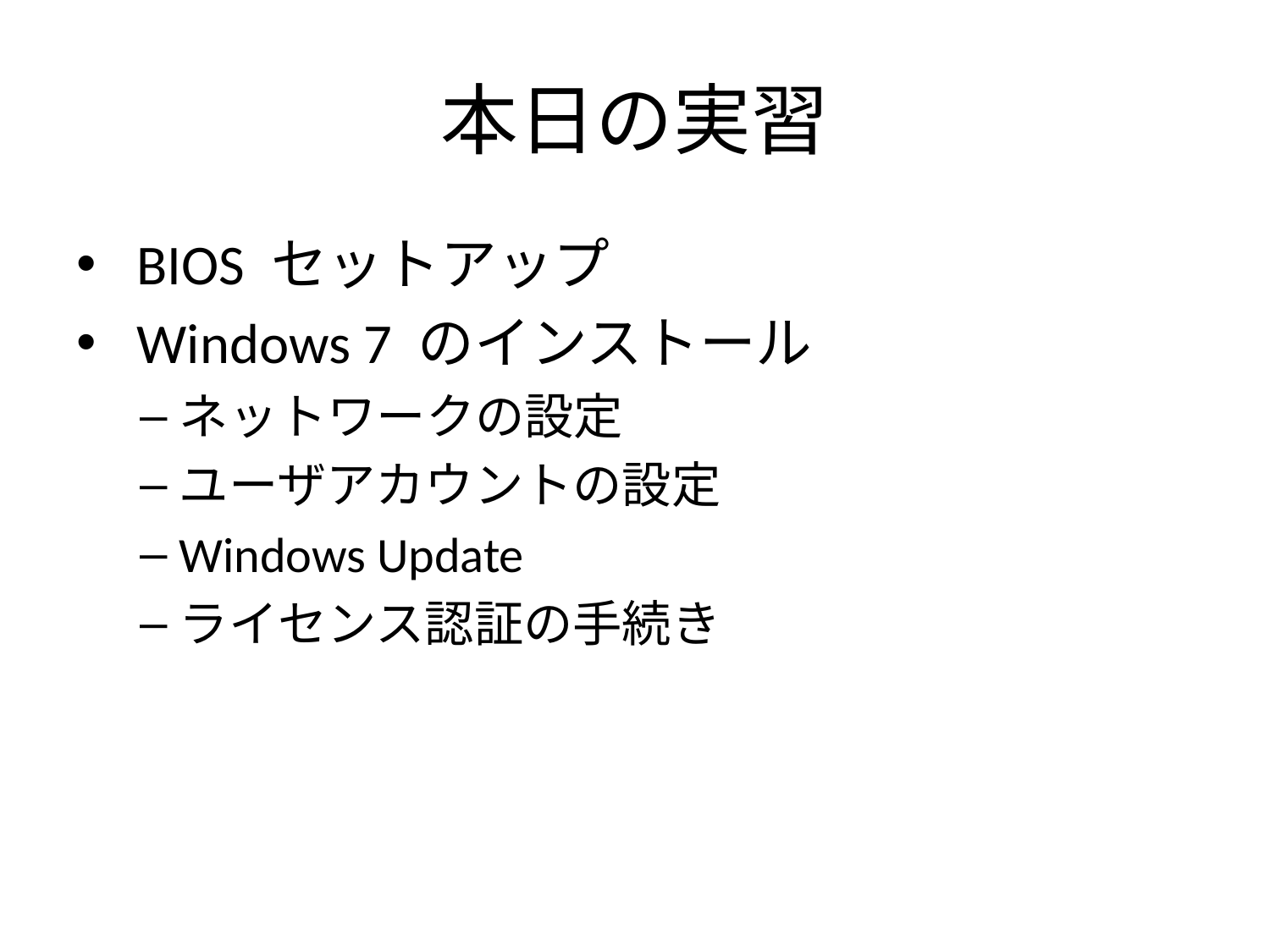

# 本日の実習
 BIOS セットアップ
 Windows 7 のインストール
ネットワークの設定
ユーザアカウントの設定
Windows Update
ライセンス認証の手続き